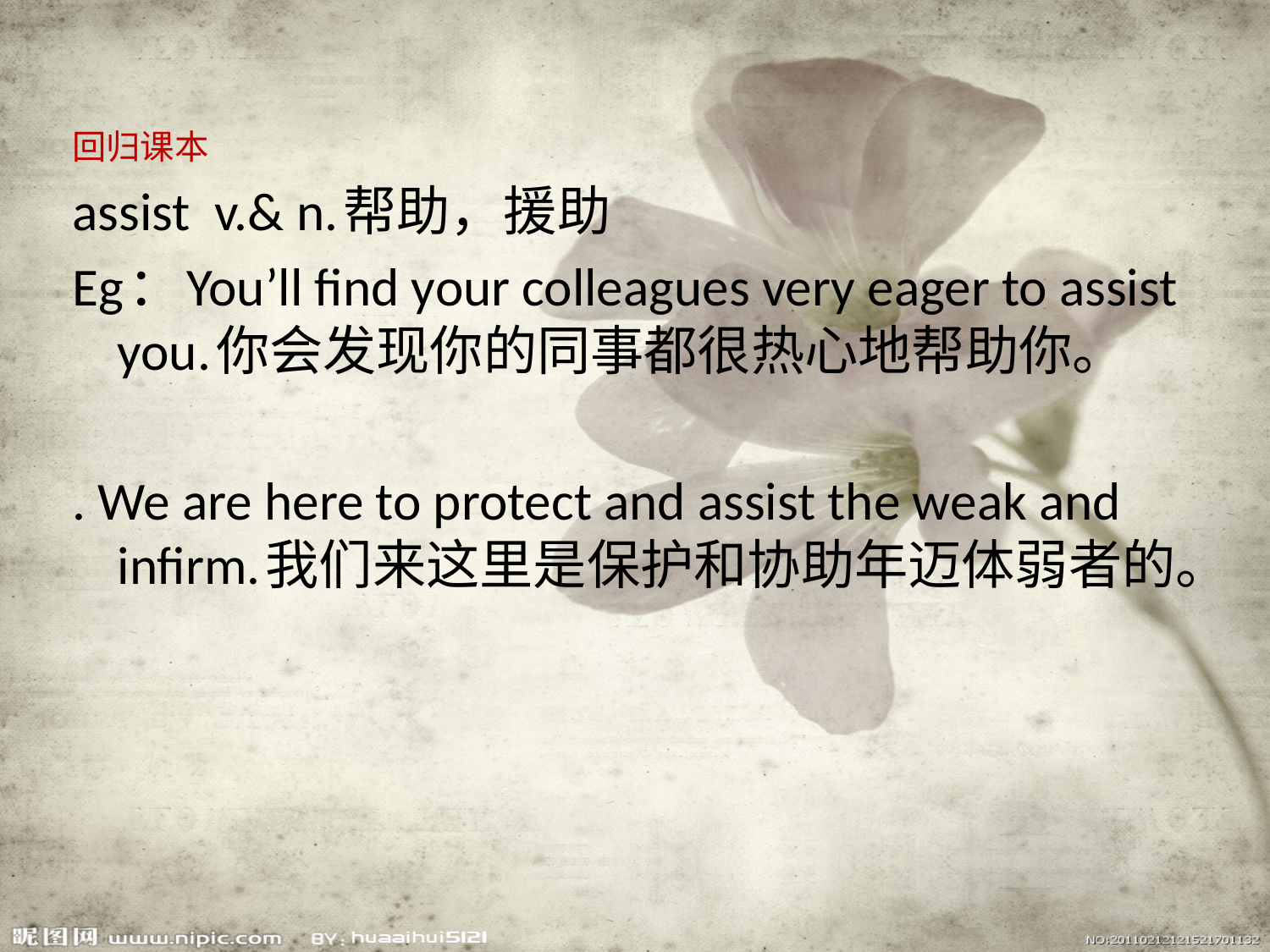

回归课本
assist  v.& n.帮助，援助
Eg：You’ll find your colleagues very eager to assist you.你会发现你的同事都很热心地帮助你。

. We are here to protect and assist the weak and infirm.我们来这里是保护和协助年迈体弱者的。